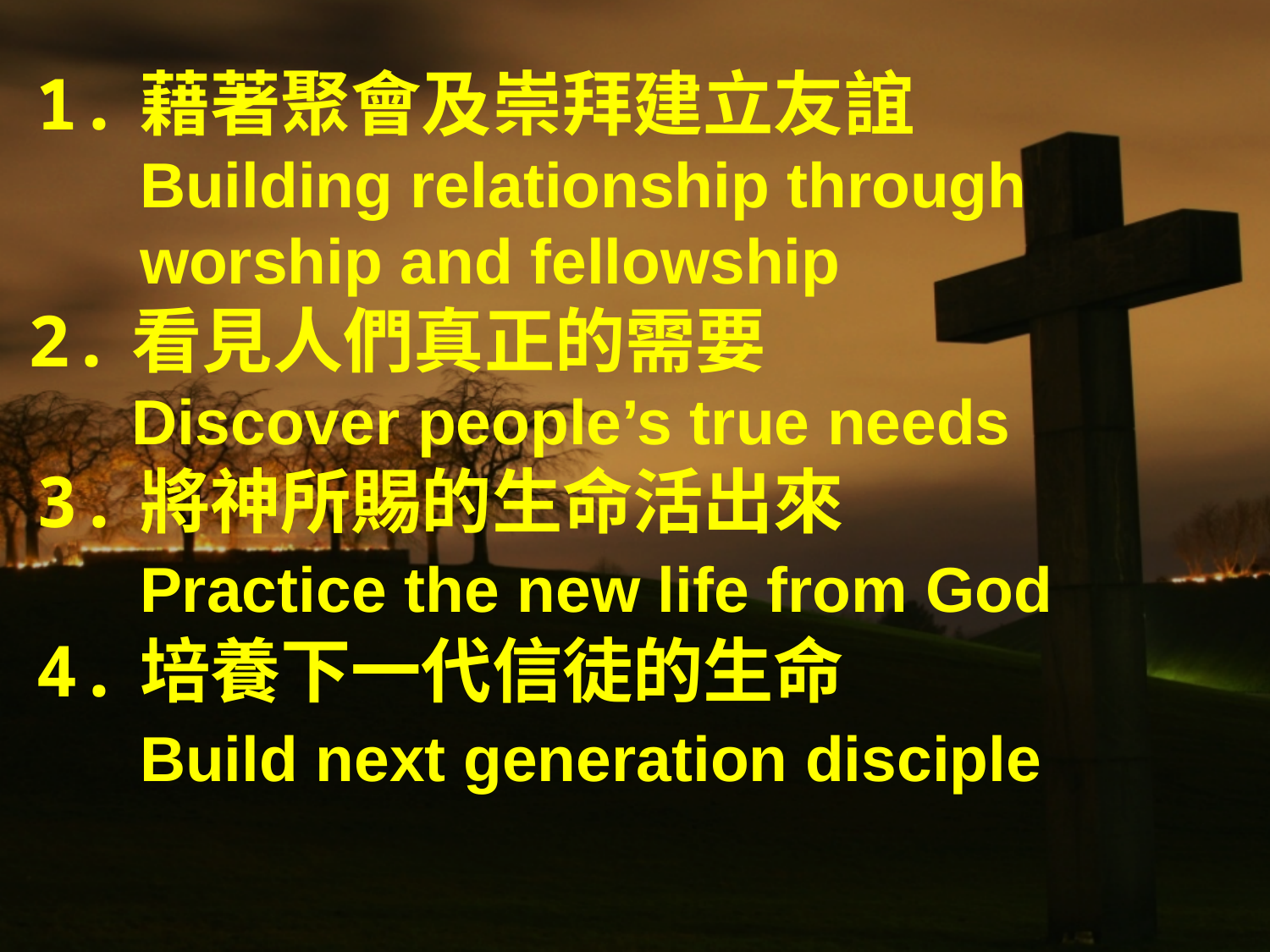

1.	藉著聚會及崇拜建立友誼	 Building relationship through worship and fellowship
2.	看見人們真正的需要 		Discover people’s true needs
3.	將神所賜的生命活出來
	Practice the new life from God
4.	培養下一代信徒的生命
	Build next generation disciple